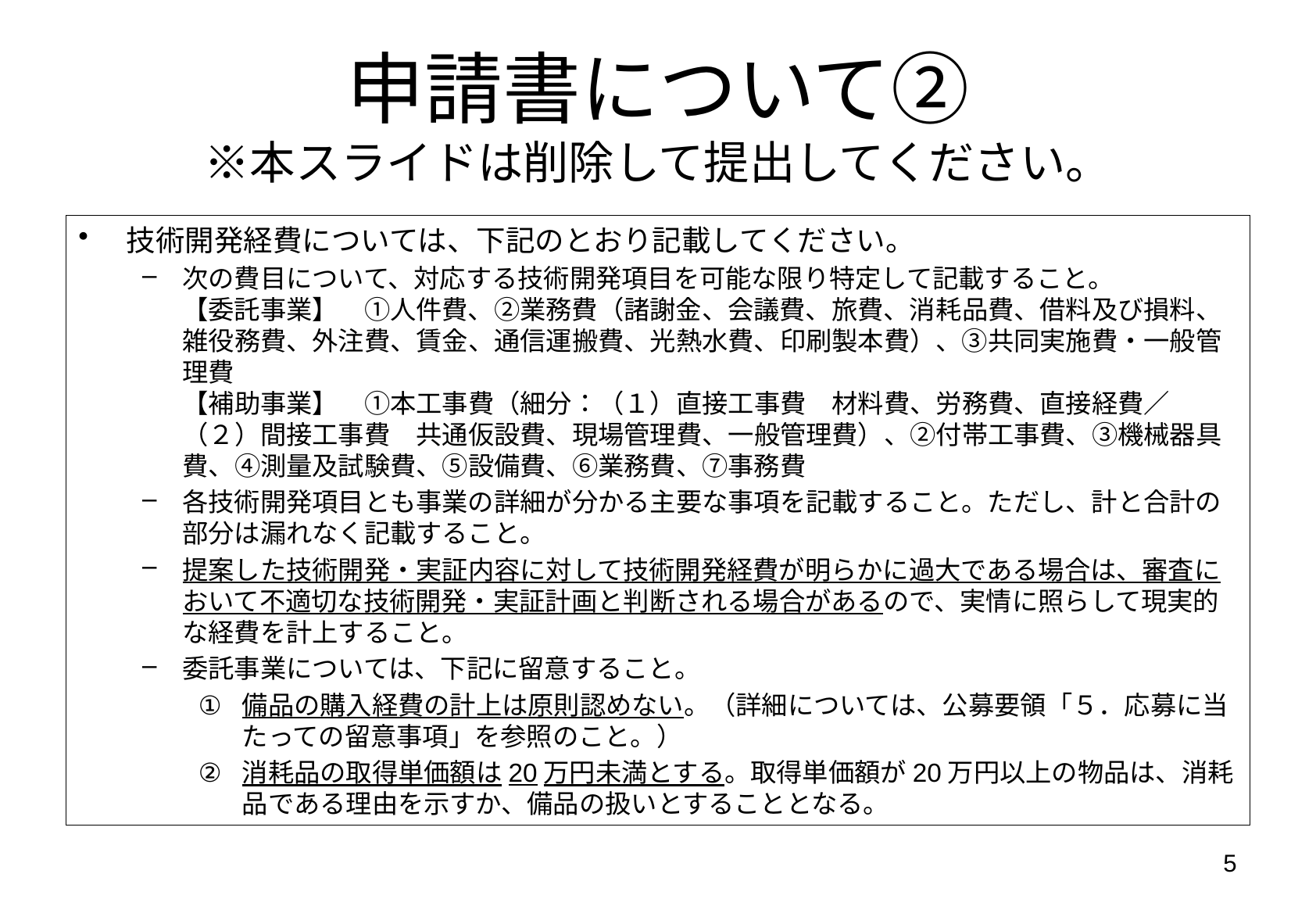

# 申請書について② ※本スライドは削除して提出してください。
技術開発経費については、下記のとおり記載してください。
次の費目について、対応する技術開発項目を可能な限り特定して記載すること。
【委託事業】　①人件費、②業務費（諸謝金、会議費、旅費、消耗品費、借料及び損料、雑役務費、外注費、賃金、通信運搬費、光熱水費、印刷製本費）、③共同実施費・一般管理費
【補助事業】　①本工事費（細分：（１）直接工事費　材料費、労務費、直接経費／ （２）間接工事費　共通仮設費、現場管理費、一般管理費）、②付帯工事費、③機械器具費、④測量及試験費、⑤設備費、⑥業務費、⑦事務費
各技術開発項目とも事業の詳細が分かる主要な事項を記載すること。ただし、計と合計の部分は漏れなく記載すること。
提案した技術開発・実証内容に対して技術開発経費が明らかに過大である場合は、審査において不適切な技術開発・実証計画と判断される場合があるので、実情に照らして現実的な経費を計上すること。
委託事業については、下記に留意すること。
備品の購入経費の計上は原則認めない。（詳細については、公募要領「５．応募に当たっての留意事項」を参照のこと。）
消耗品の取得単価額は20万円未満とする。取得単価額が20万円以上の物品は、消耗品である理由を示すか、備品の扱いとすることとなる。
5